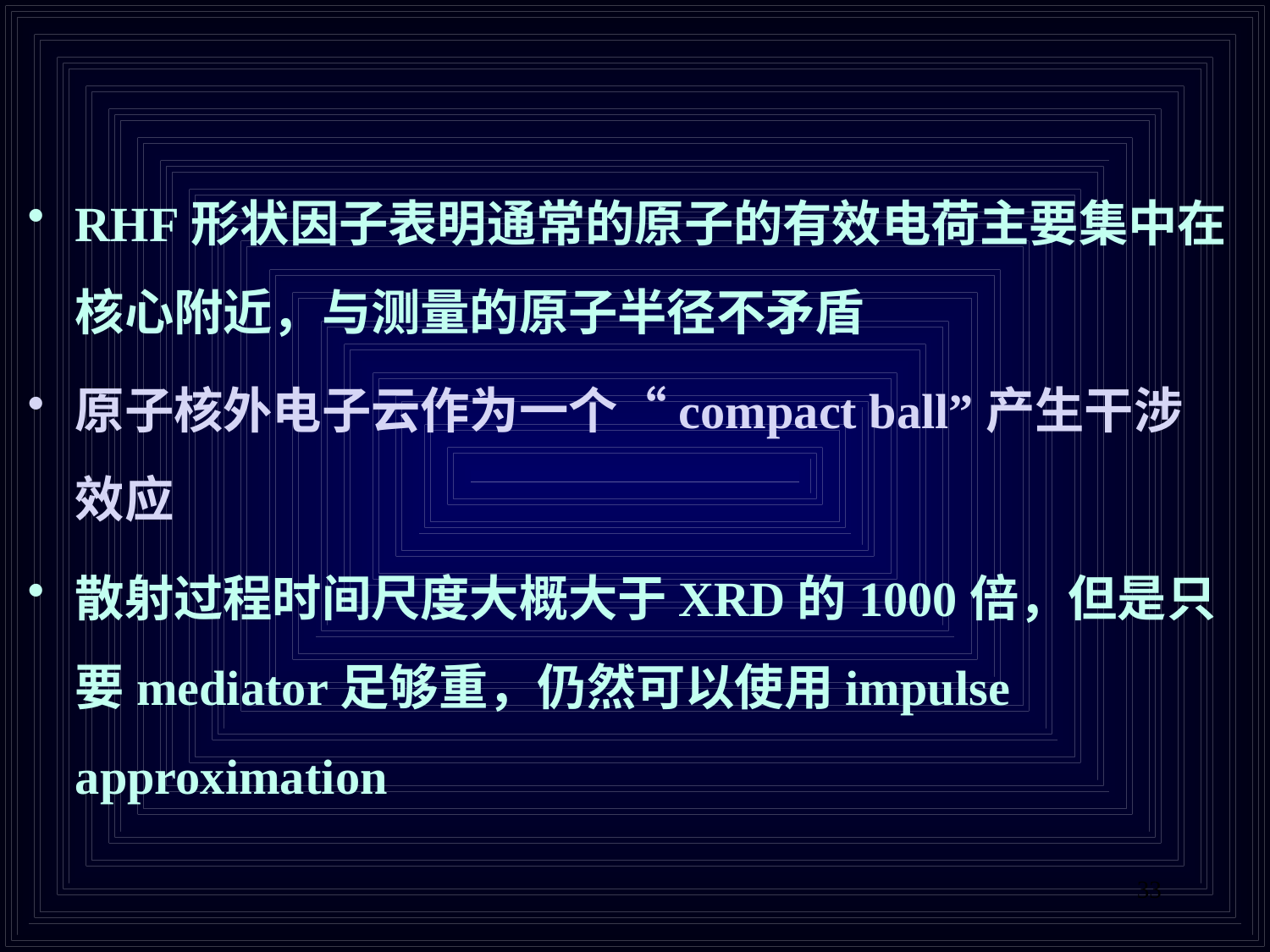

RHF形状因子表明通常的原子的有效电荷主要集中在核心附近，与测量的原子半径不矛盾
原子核外电子云作为一个“compact ball”产生干涉效应
散射过程时间尺度大概大于XRD的1000倍，但是只要mediator足够重，仍然可以使用impulse approximation
33